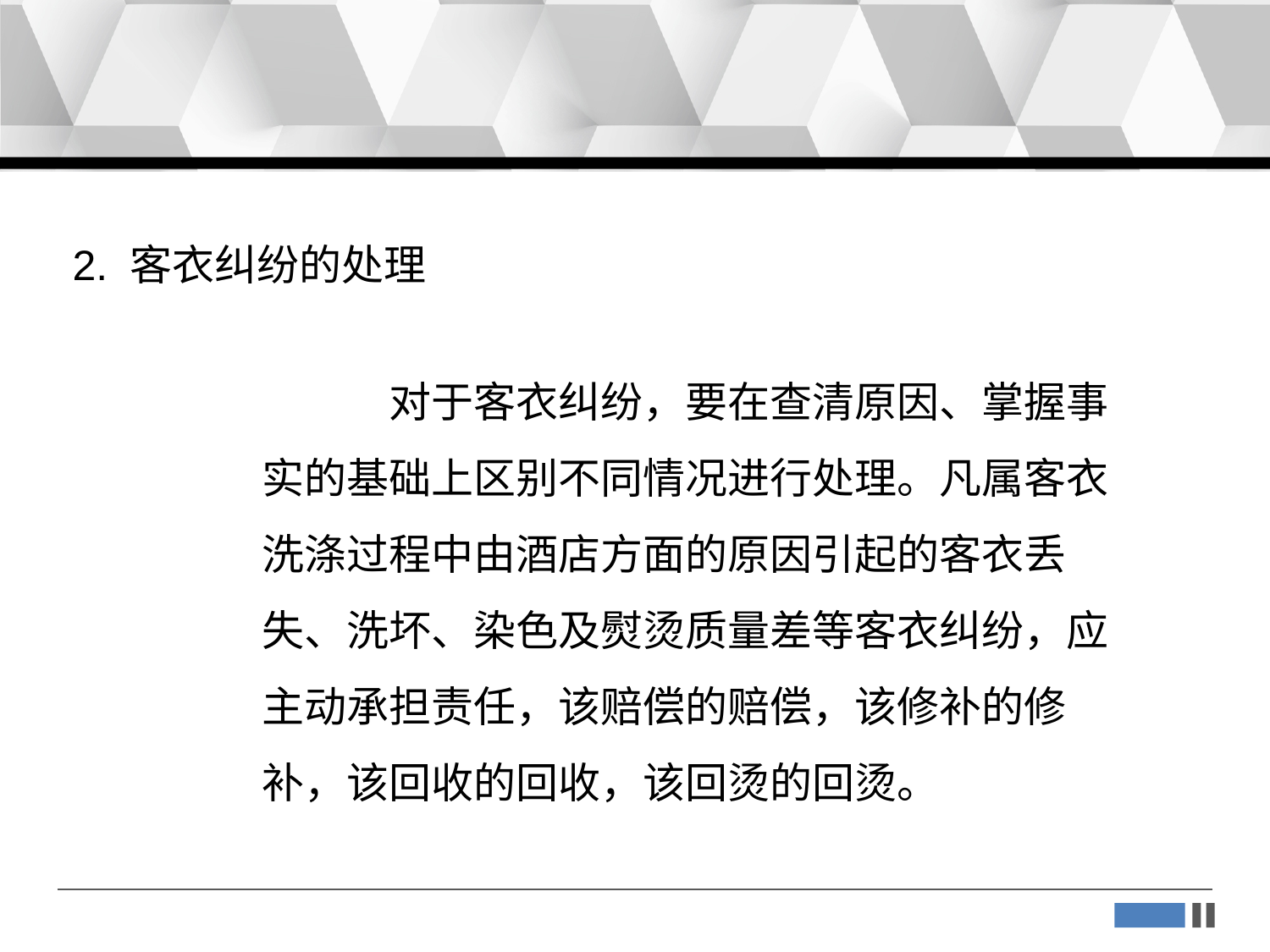

2. 客衣纠纷的处理
	对于客衣纠纷，要在查清原因、掌握事实的基础上区别不同情况进行处理。凡属客衣洗涤过程中由酒店方面的原因引起的客衣丢失、洗坏、染色及熨烫质量差等客衣纠纷，应主动承担责任，该赔偿的赔偿，该修补的修补，该回收的回收，该回烫的回烫。